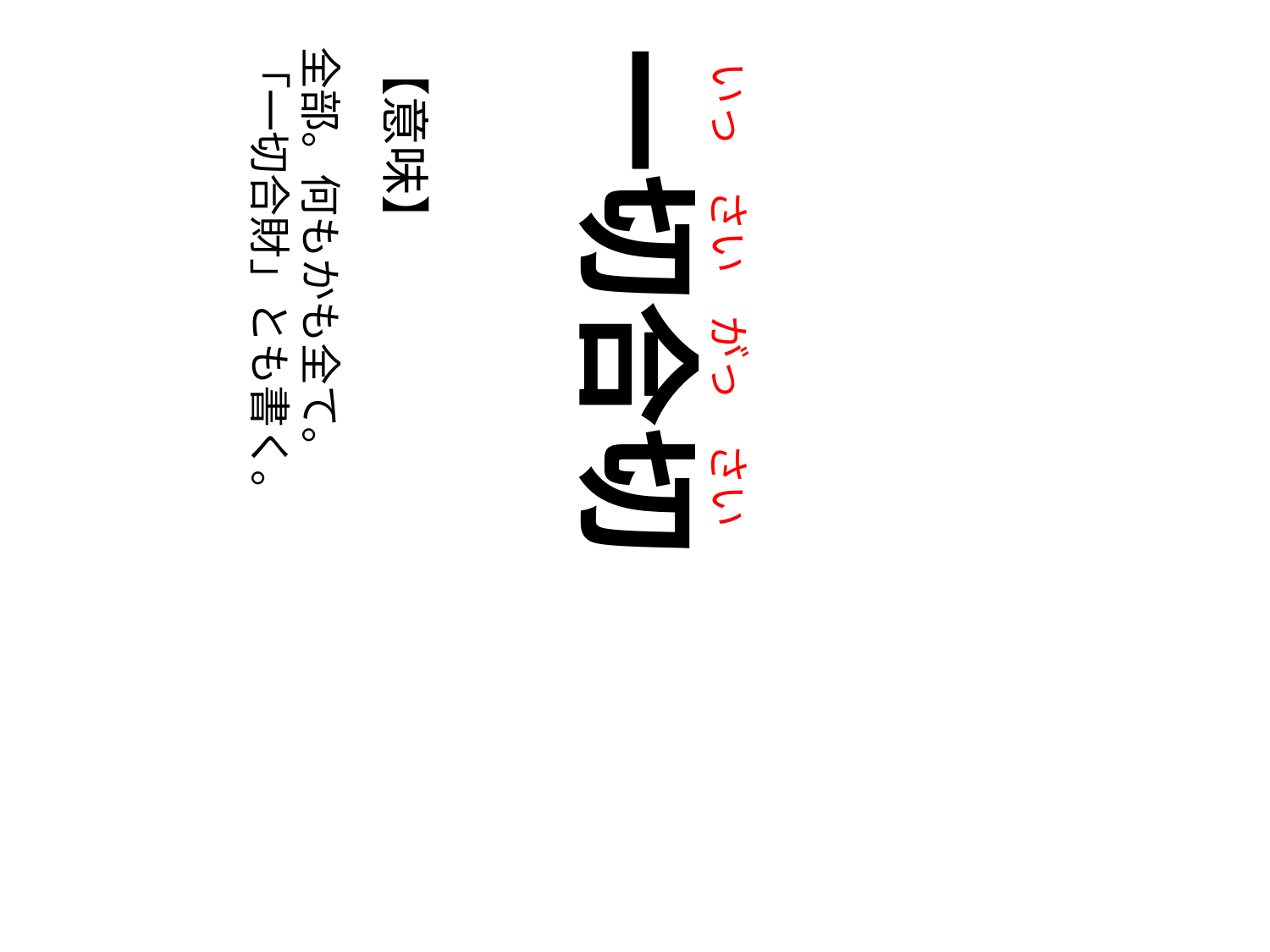

いっ
さい
がっ
さい
【意味】

全部。何もかも全て。
「一切合財」とも書く。
一切合切